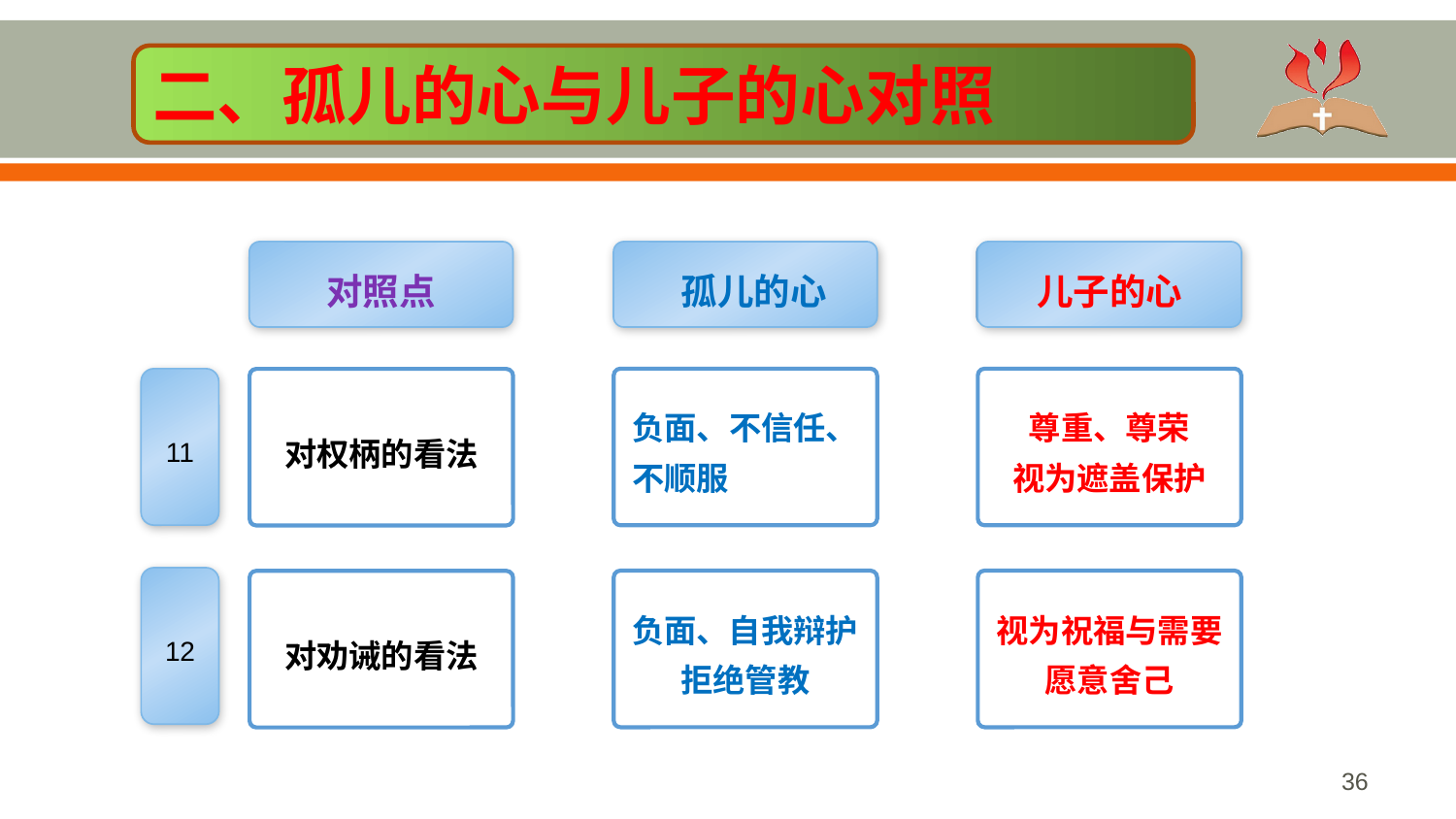

#
二、孤儿的心与儿子的心对照
对照点
 孤儿的心
LOREM
儿子的心
负面、不信任、不顺服
尊重、尊荣
视为遮盖保护
11
对权柄的看法
12
负面、自我辩护拒绝管教
视为祝福与需要
愿意舍己
对劝诫的看法
36